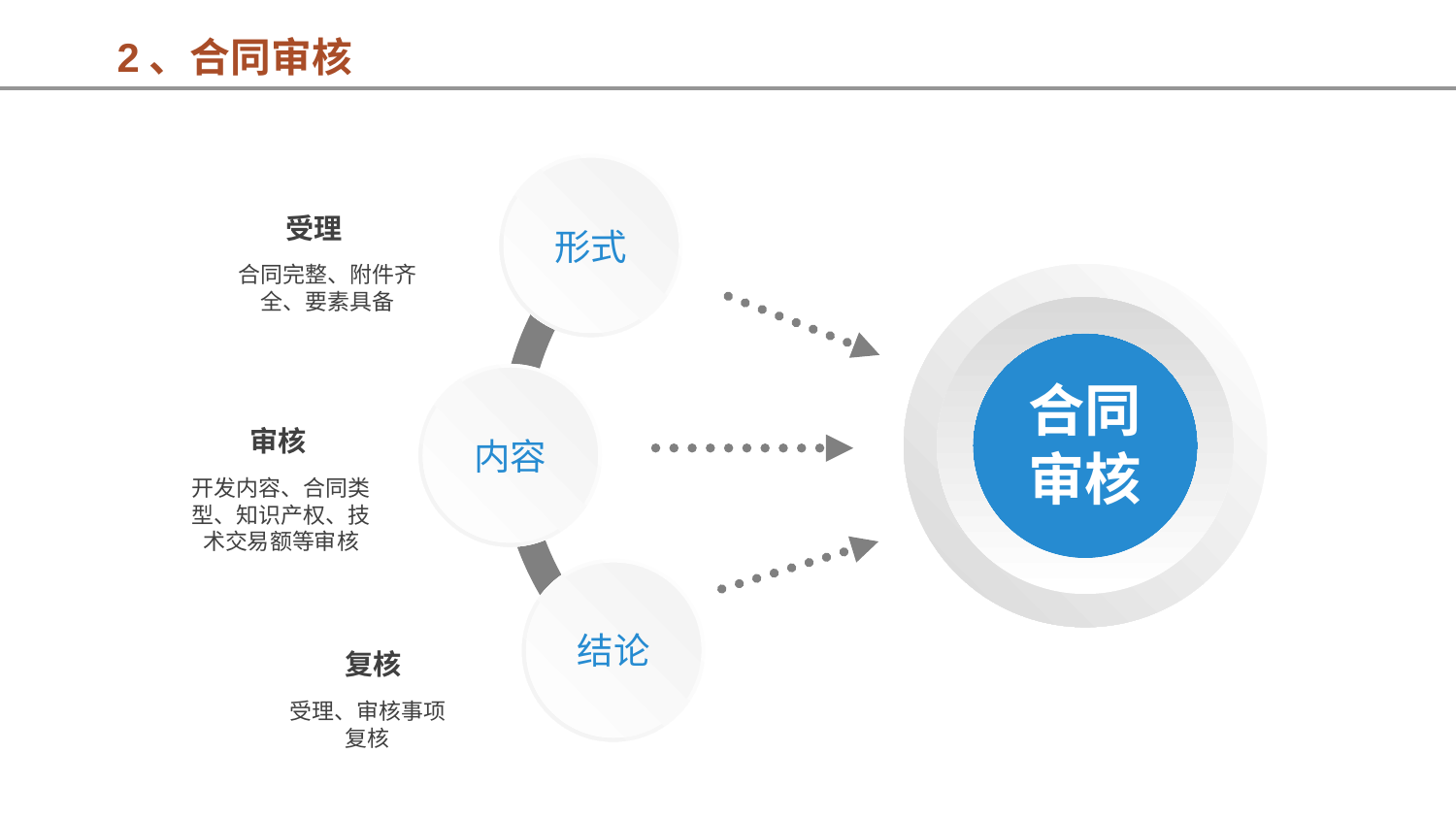

2、合同审核

形式

受理
合同完整、附件齐全、要素具备

合同
审核

内容
审核

开发内容、合同类型、知识产权、技术交易额等审核

结论
复核
受理、审核事项复核